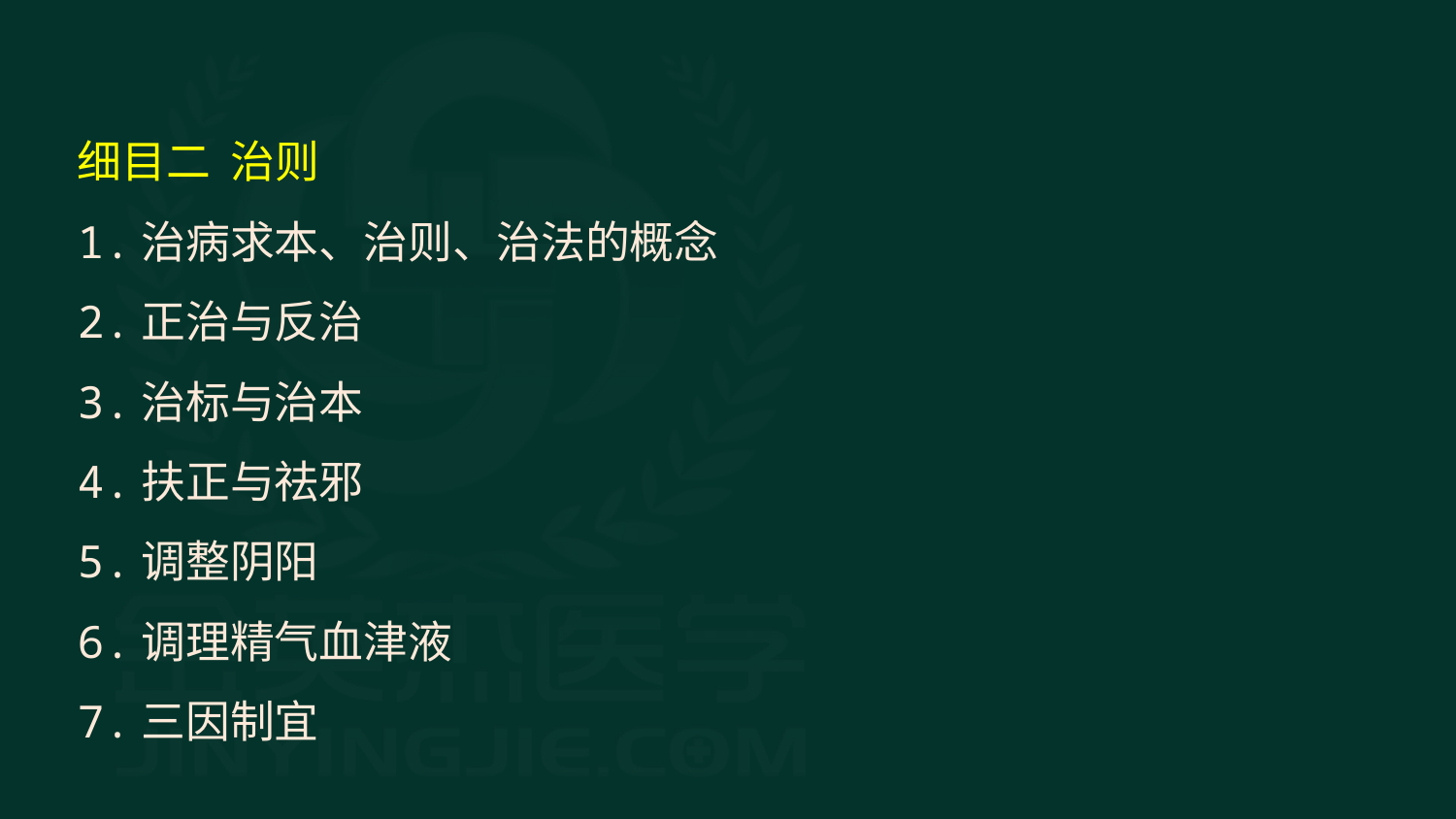

细目二  治则
1.治病求本、治则、治法的概念
2.正治与反治
3.治标与治本
4.扶正与祛邪
5.调整阴阳
6.调理精气血津液
7.三因制宜